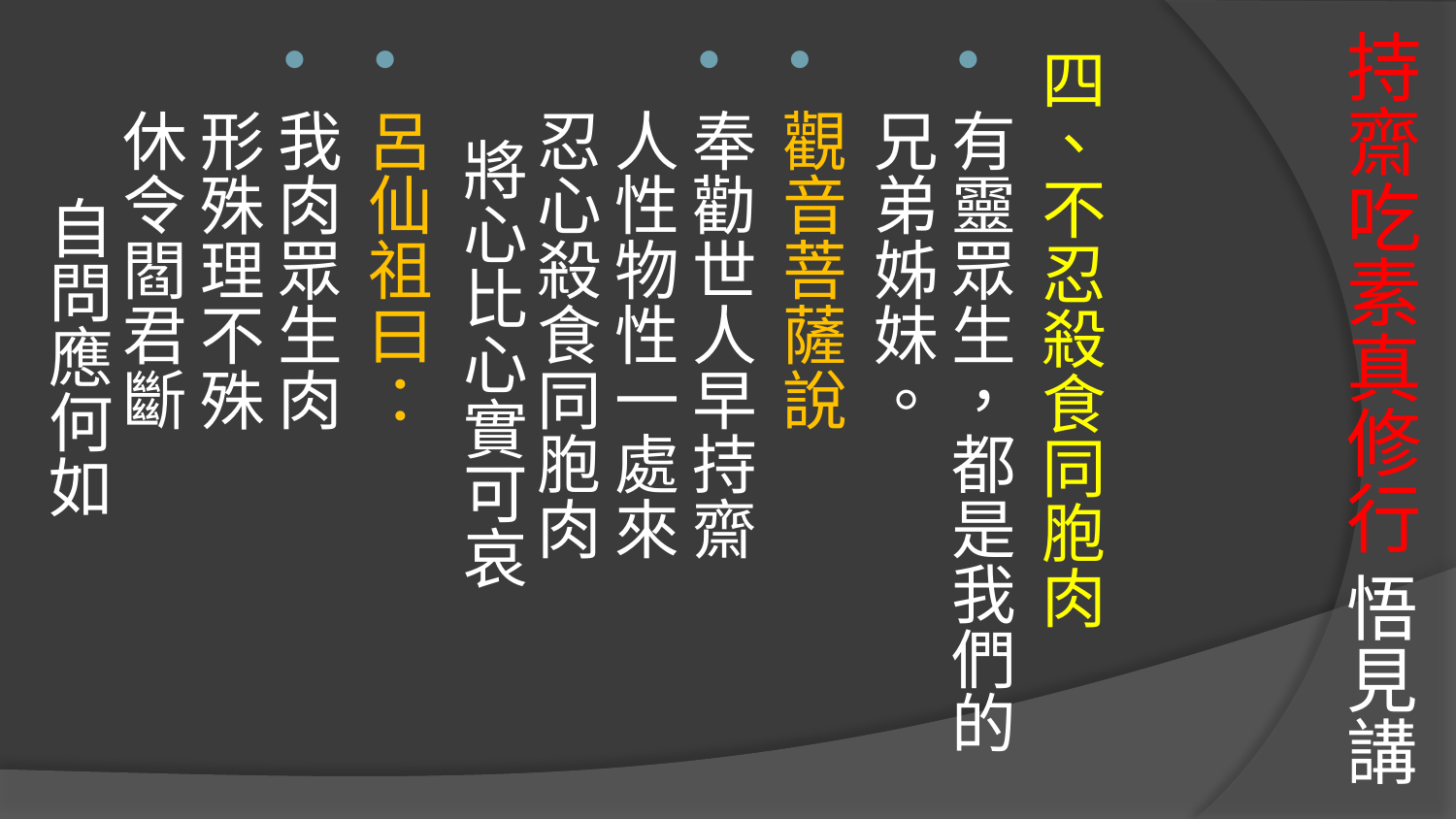

# 持齋吃素真修行 悟見講
四、不忍殺食同胞肉
有靈眾生，都是我們的兄弟姊妹。
觀音菩薩說
奉勸世人早持齋               人性物性一處來　 
忍心殺食同胞肉                  將心比心實可哀
呂仙祖曰：
我肉眾生肉                        形殊理不殊
休令閻君斷                              自問應何如